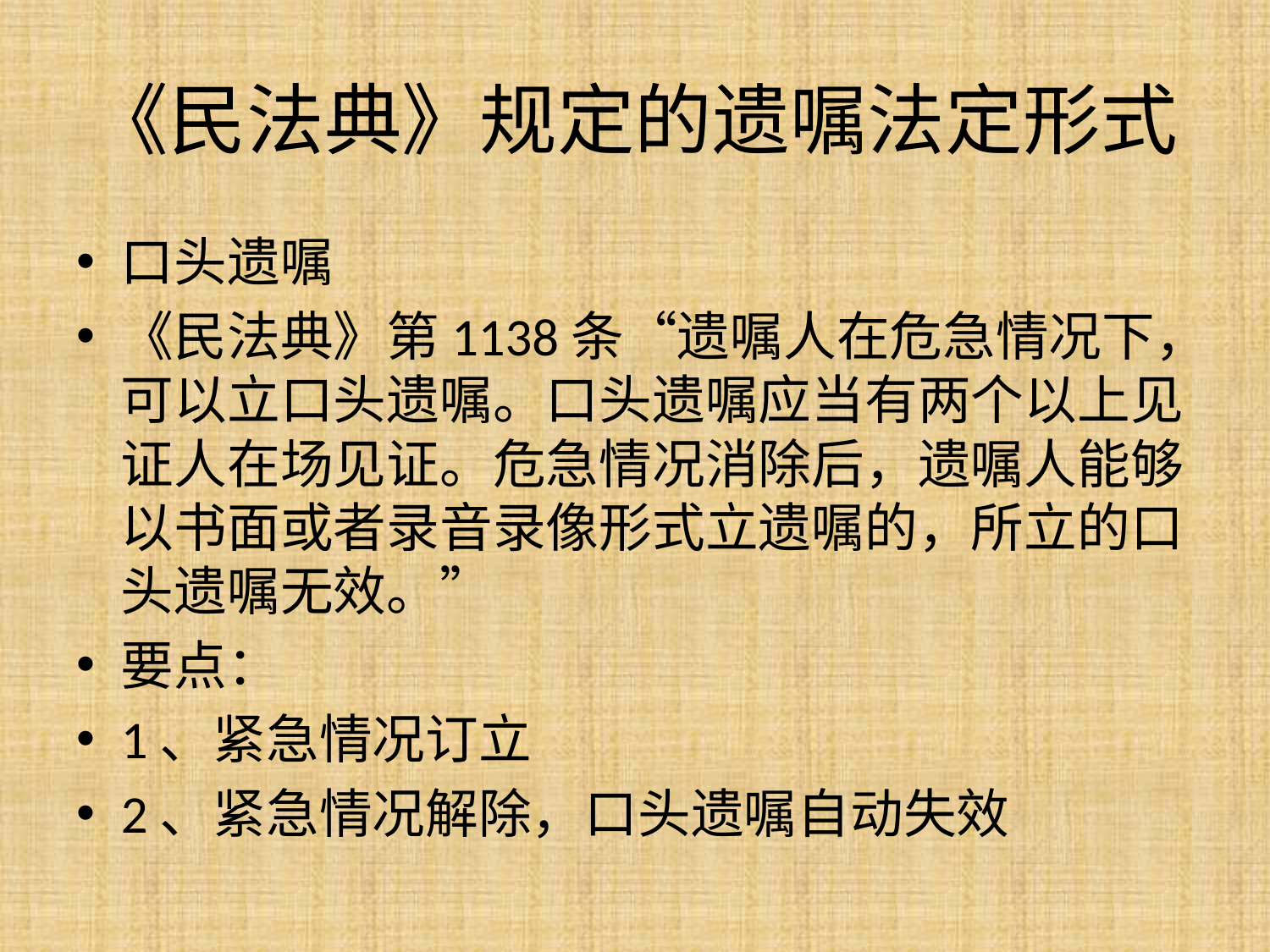

# 《民法典》规定的遗嘱法定形式
口头遗嘱
《民法典》第1138条“遗嘱人在危急情况下，可以立口头遗嘱。口头遗嘱应当有两个以上见证人在场见证。危急情况消除后，遗嘱人能够以书面或者录音录像形式立遗嘱的，所立的口头遗嘱无效。”
要点：
1、紧急情况订立
2、紧急情况解除，口头遗嘱自动失效